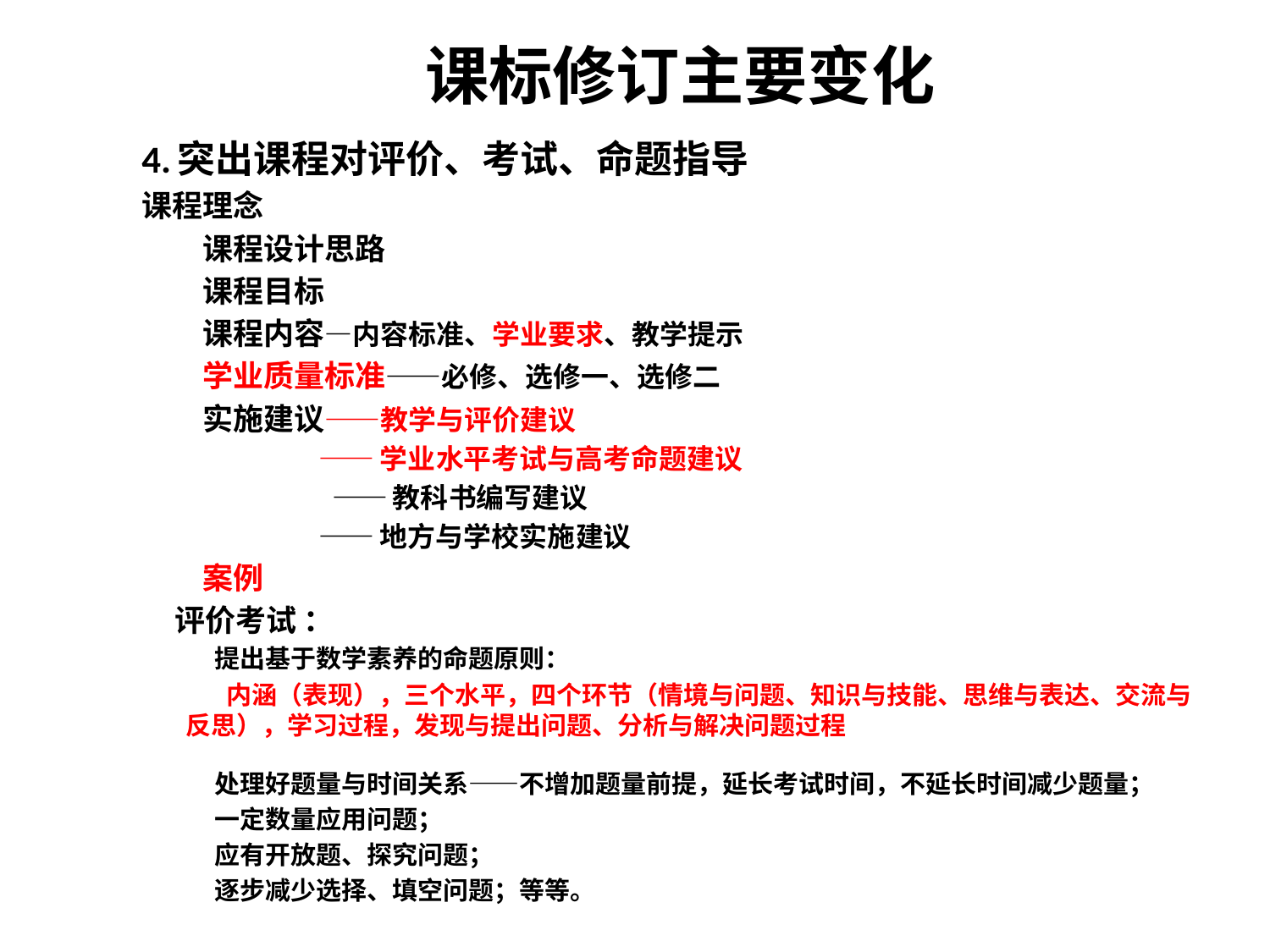

# 课标修订主要变化
4.突出课程对评价、考试、命题指导
课程理念
        课程设计思路
        课程目标
        课程内容—内容标准、学业要求、教学提示
        学业质量标准——必修、选修一、选修二
        实施建议——教学与评价建议
                            ——学业水平考试与高考命题建议
                              ——教科书编写建议
                            ——地方与学校实施建议
        案例
    评价考试 ：
            提出基于数学素养的命题原则：
              内涵（表现），三个水平，四个环节（情境与问题、知识与技能、思维与表达、交流与反思），学习过程，发现与提出问题、分析与解决问题过程

            处理好题量与时间关系——不增加题量前提，延长考试时间，不延长时间减少题量；
            一定数量应用问题；
            应有开放题、探究问题；
            逐步减少选择、填空问题；等等。